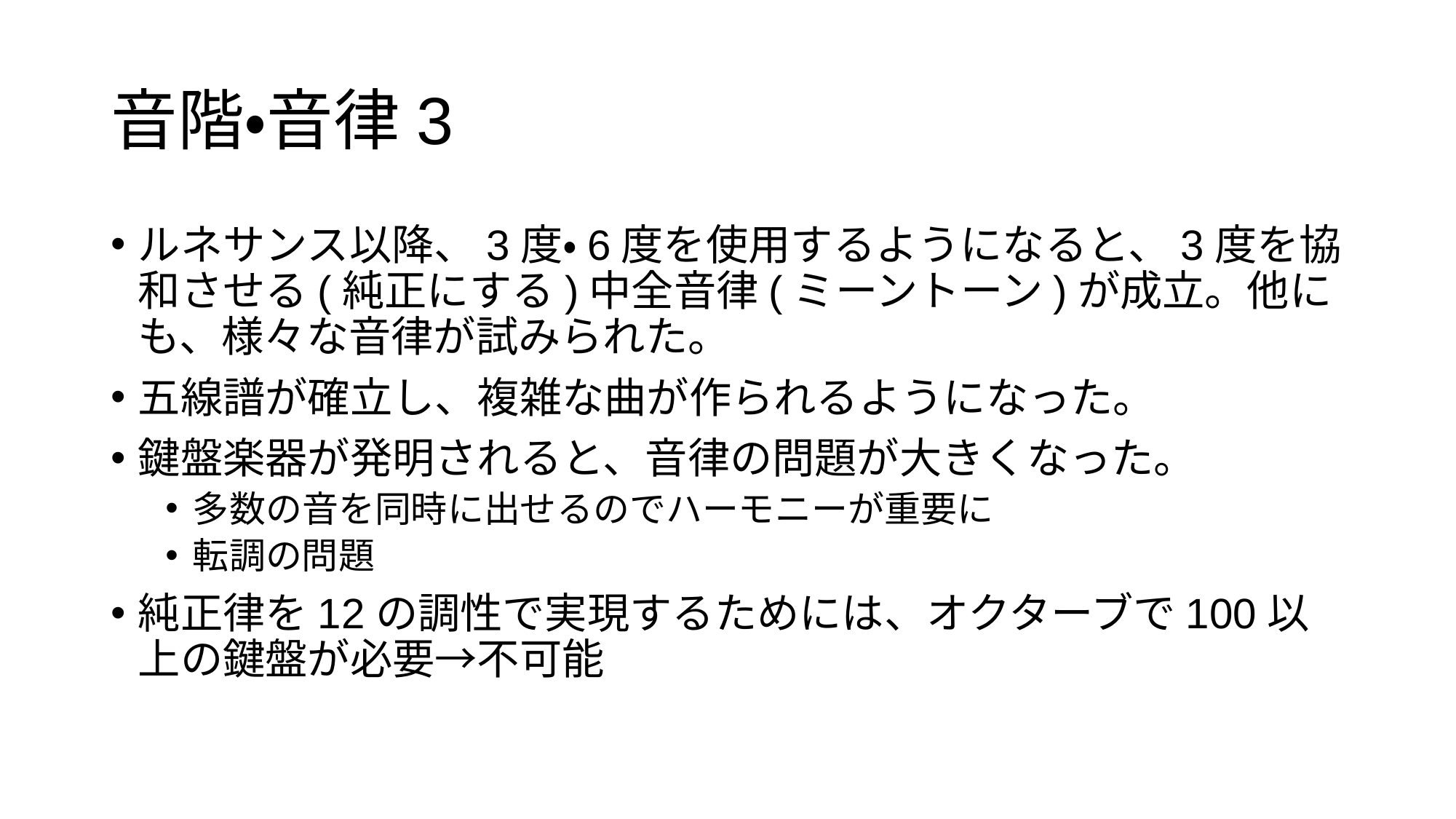

# 音階・音律3
ルネサンス以降、3度・6度を使用するようになると、3度を協和させる(純正にする)中全音律(ミーントーン)が成立。他にも、様々な音律が試みられた。
五線譜が確立し、複雑な曲が作られるようになった。
鍵盤楽器が発明されると、音律の問題が大きくなった。
多数の音を同時に出せるのでハーモニーが重要に
転調の問題
純正律を12の調性で実現するためには、オクターブで100以上の鍵盤が必要→不可能